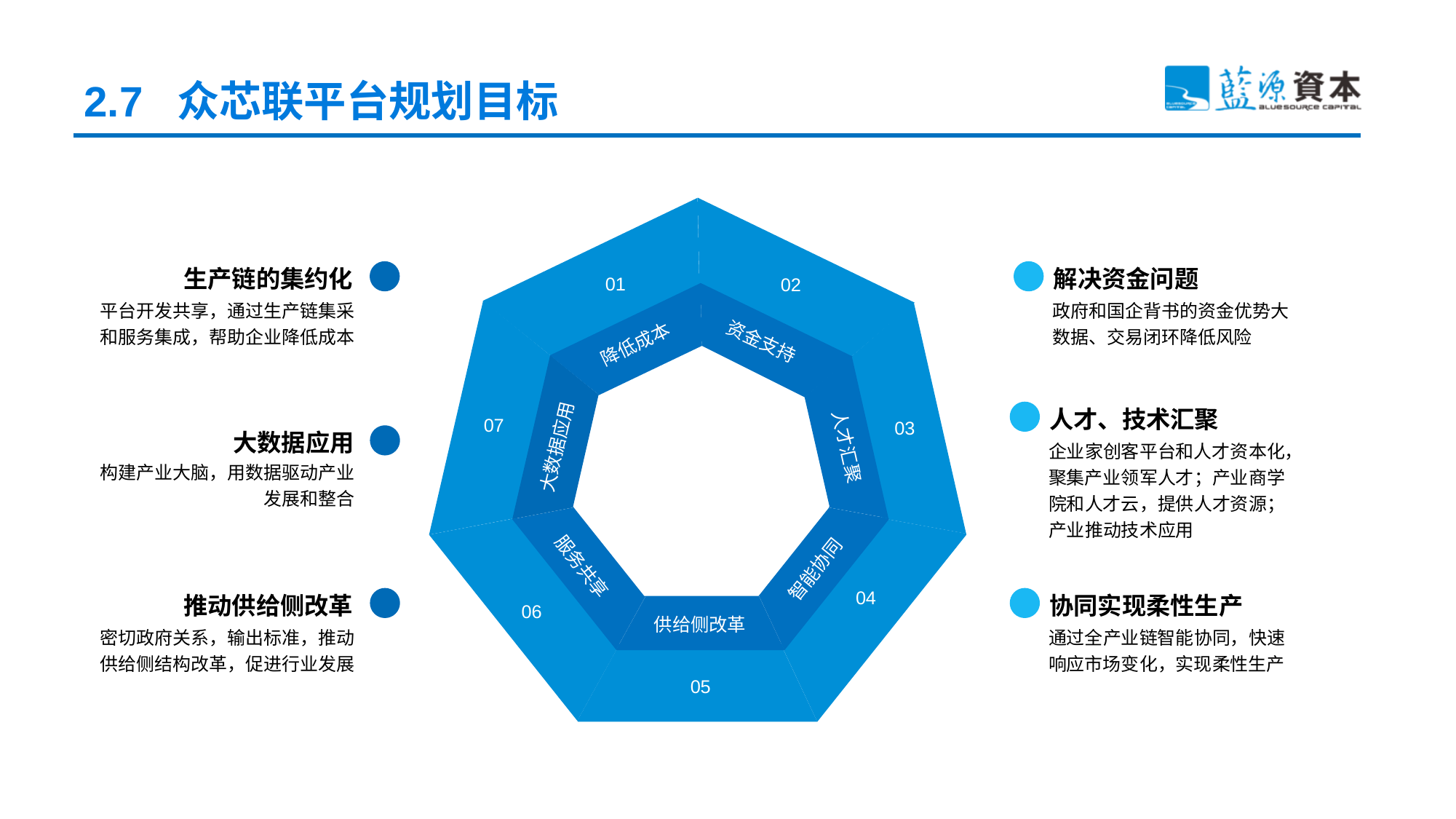

2.7  众芯联平台规划目标

生产链的集约化
解决资金问题
01

02

平台开发共享，通过生产链集采和服务集成，帮助企业降低成本
政府和国企背书的资金优势大数据、交易闭环降低风险
资金支持
降低成本

人才、技术汇聚

07
03
大数据应用

人才汇聚
大数据应用
企业家创客平台和人才资本化，聚集产业领军人才；产业商学院和人才云，提供人才资源；产业推动技术应用
构建产业大脑，用数据驱动产业发展和整合

服务共享
智能协同
04
推动供给侧改革
协同实现柔性生产

06

供给侧改革
密切政府关系，输出标准，推动供给侧结构改革，促进行业发展
通过全产业链智能协同，快速响应市场变化，实现柔性生产
05